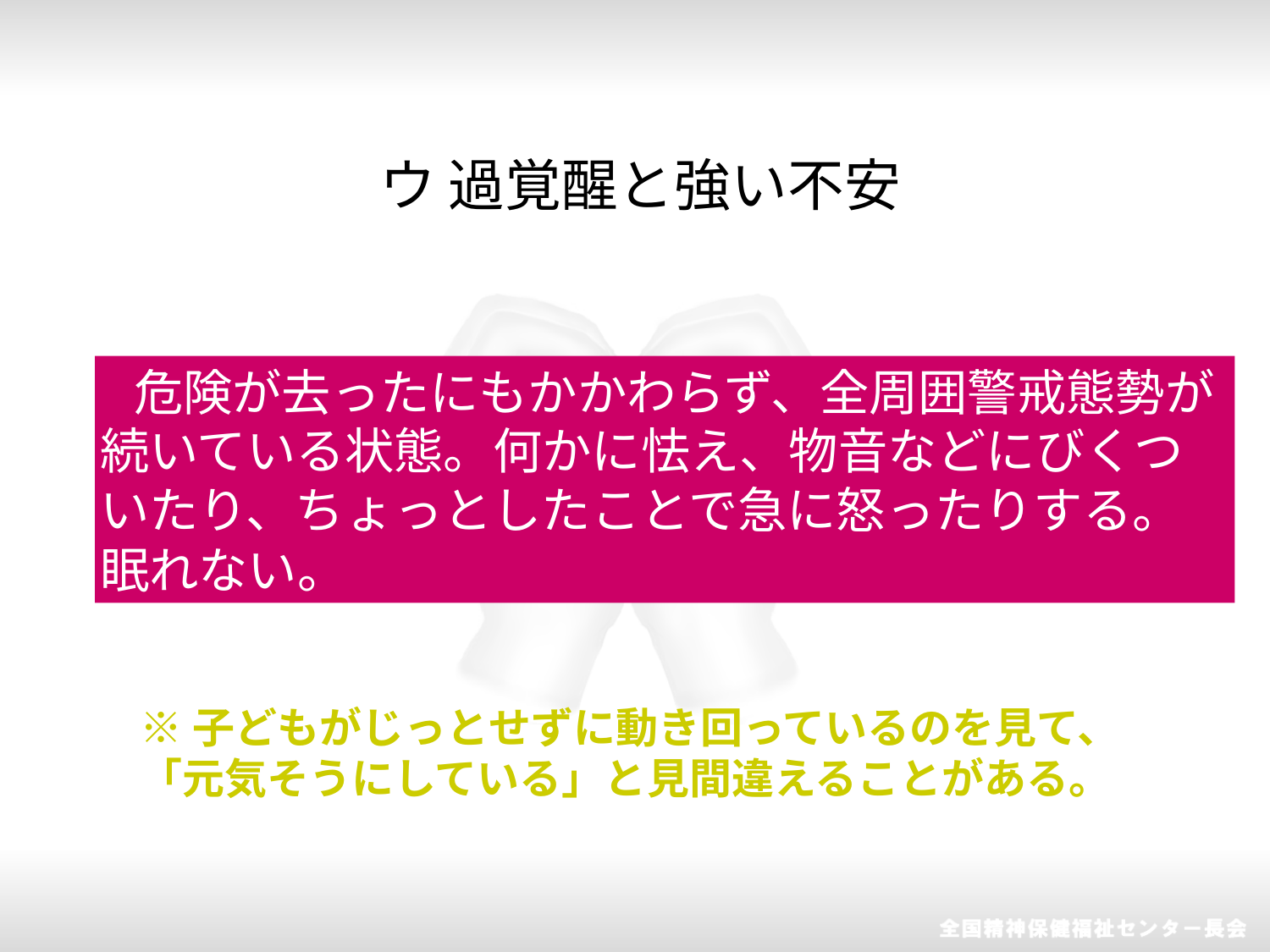

ウ 過覚醒と強い不安
  危険が去ったにもかかわらず、全周囲警戒態勢が続いている状態。何かに怯え、物音などにびくついたり、ちょっとしたことで急に怒ったりする。眠れない。
※子どもがじっとせずに動き回っているのを見て、「元気そうにしている」と見間違えることがある。